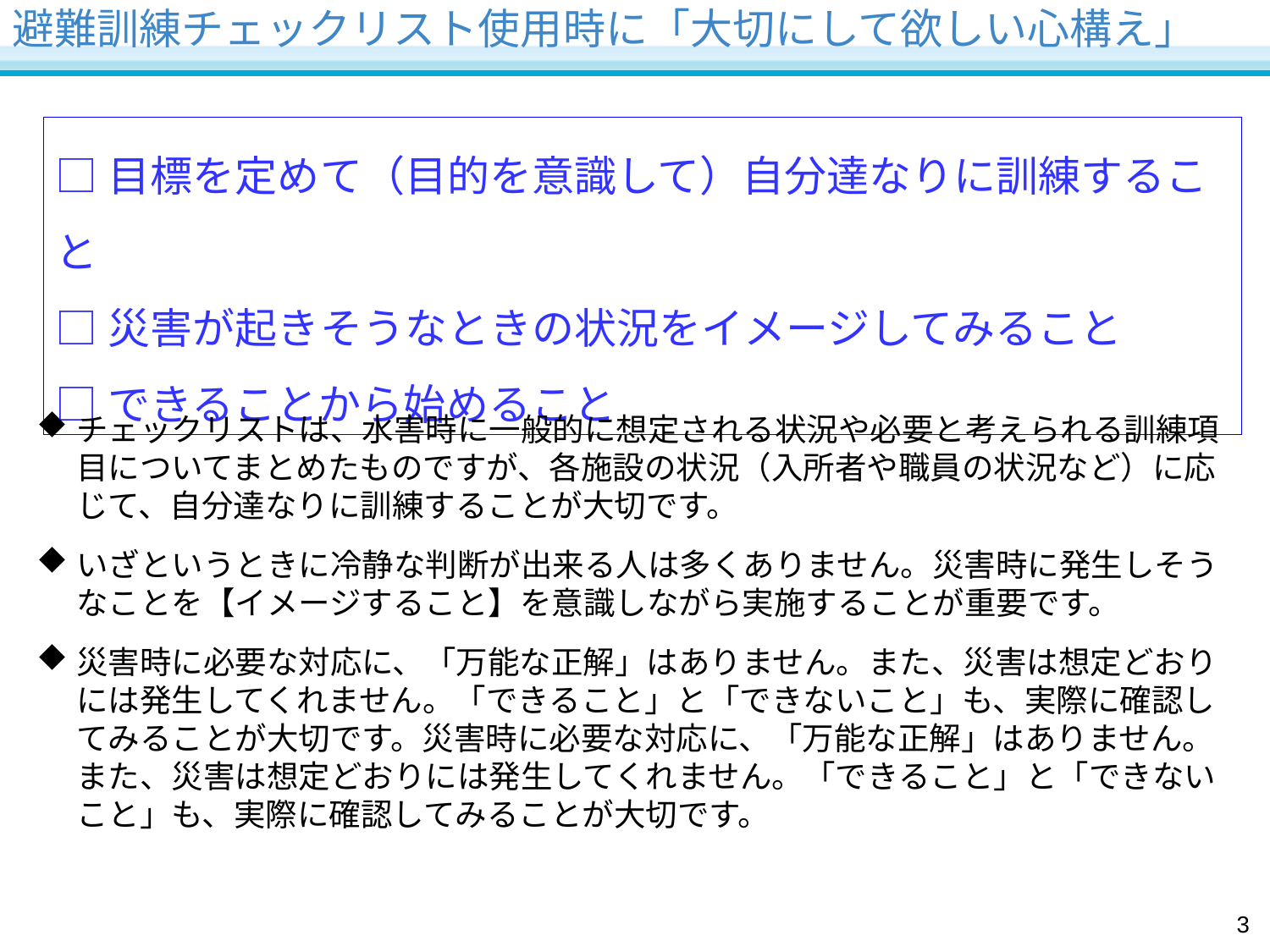

避難訓練チェックリスト使用時に「大切にして欲しい心構え」
□目標を定めて（目的を意識して）自分達なりに訓練すること
□災害が起きそうなときの状況をイメージしてみること
□できることから始めること
チェックリストは、水害時に一般的に想定される状況や必要と考えられる訓練項目についてまとめたものですが、各施設の状況（入所者や職員の状況など）に応じて、自分達なりに訓練することが大切です。
いざというときに冷静な判断が出来る人は多くありません。災害時に発生しそうなことを【イメージすること】を意識しながら実施することが重要です。
災害時に必要な対応に、「万能な正解」はありません。また、災害は想定どおりには発生してくれません。「できること」と「できないこと」も、実際に確認してみることが大切です。災害時に必要な対応に、「万能な正解」はありません。また、災害は想定どおりには発生してくれません。「できること」と「できないこと」も、実際に確認してみることが大切です。
3